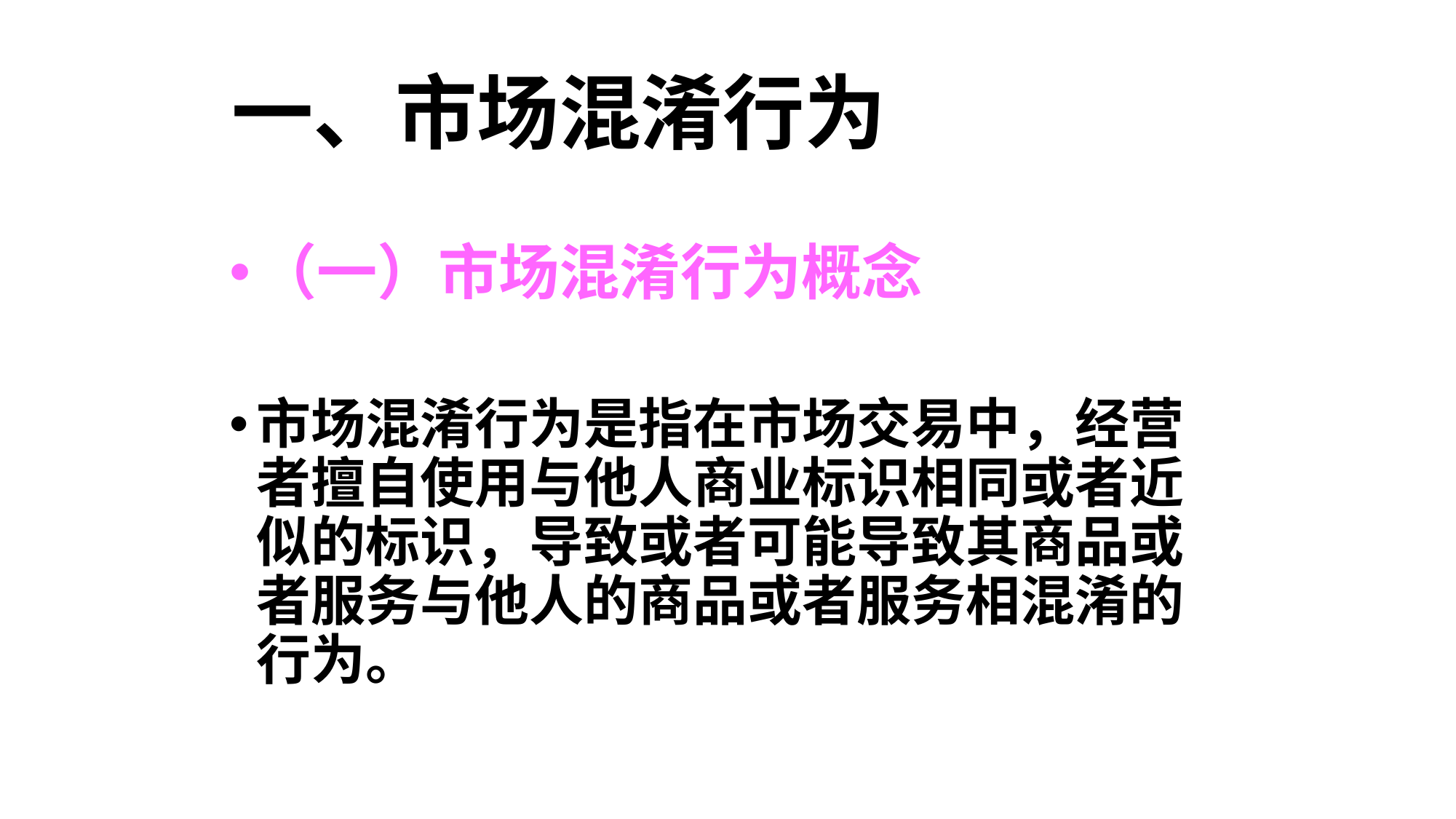

# 一、市场混淆行为
（一）市场混淆行为概念

市场混淆行为是指在市场交易中，经营者擅自使用与他人商业标识相同或者近似的标识，导致或者可能导致其商品或者服务与他人的商品或者服务相混淆的行为。